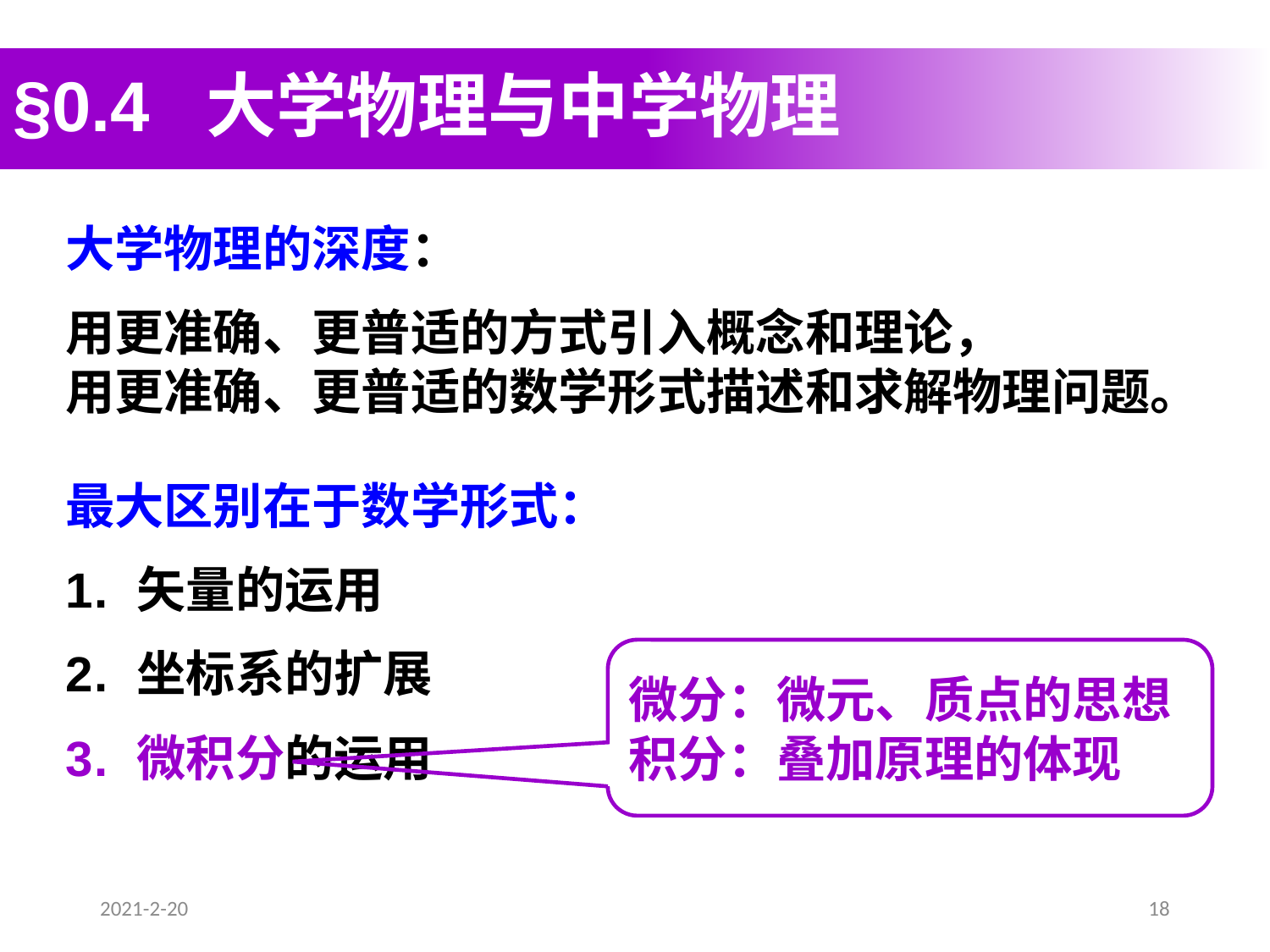

# §0.4  大学物理与中学物理
大学物理的深度：
用更准确、更普适的方式引入概念和理论，
用更准确、更普适的数学形式描述和求解物理问题。
最大区别在于数学形式：
矢量的运用
坐标系的扩展
微积分的运用
微分：微元、质点的思想
积分：叠加原理的体现
2021-2-20
18